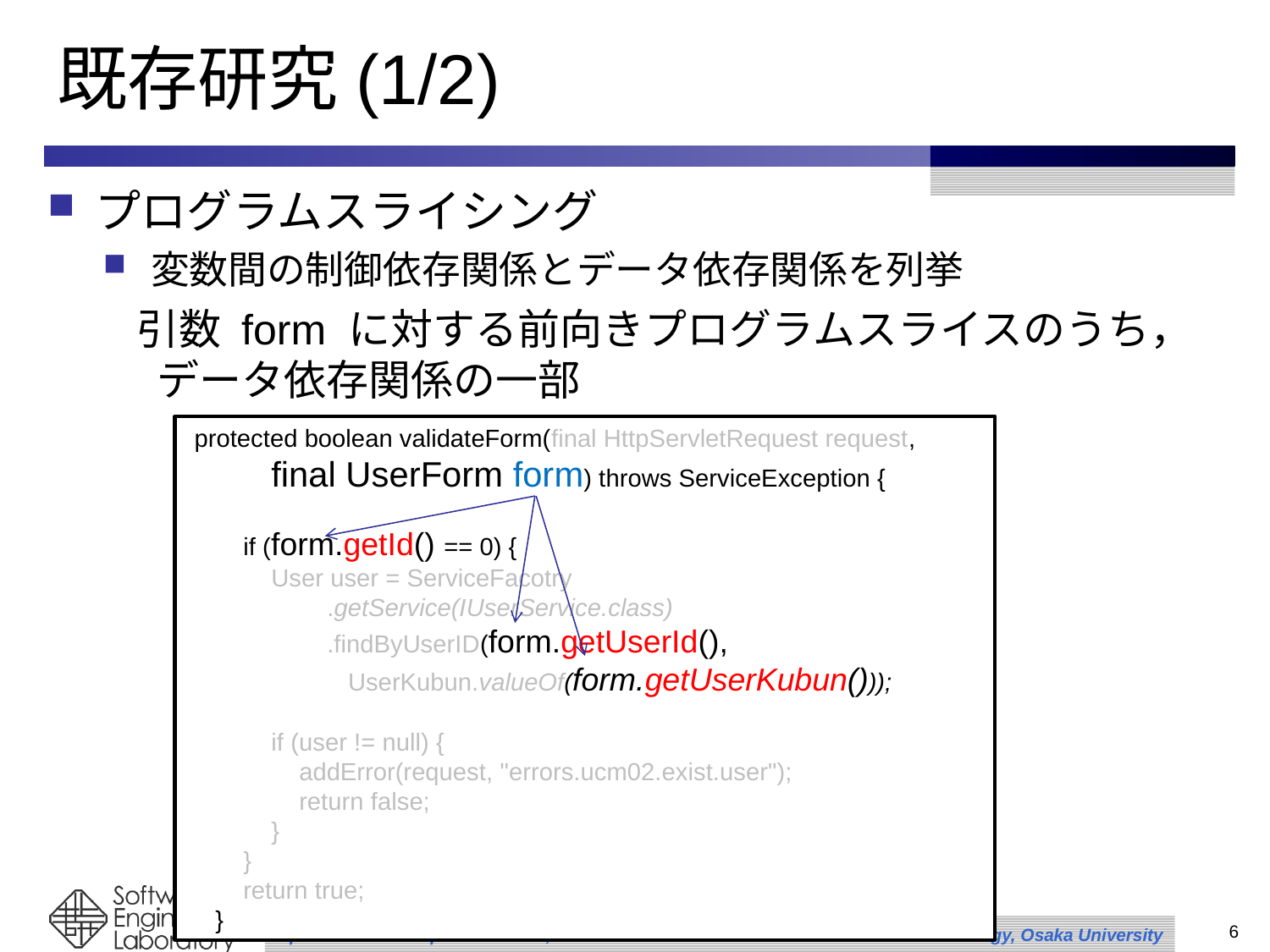

# 既存研究(1/2)
プログラムスライシング
変数間の制御依存関係とデータ依存関係を列挙
引数 form に対する前向きプログラムスライスのうち，
 データ依存関係の一部
 protected boolean validateForm(final HttpServletRequest request,
            final UserForm form) throws ServiceException {

        if (form.getId() == 0) {
            User user = ServiceFacotry
                    .getService(IUserService.class)
                    .findByUserID(form.getUserId(),
                       UserKubun.valueOf(form.getUserKubun()));

            if (user != null) {
                addError(request, "errors.ucm02.exist.user");
                return false;
            }
        }
        return true;
    }
6